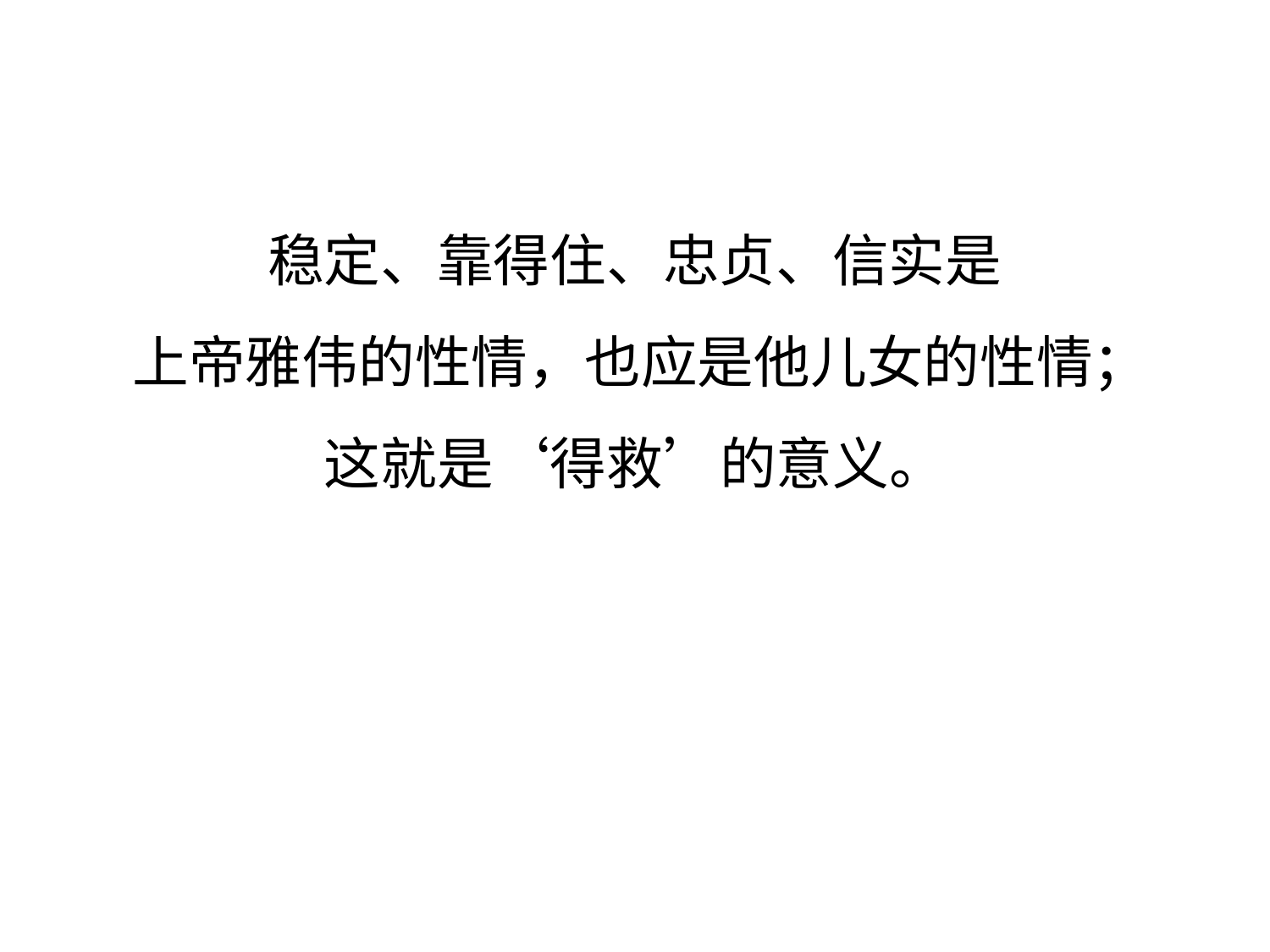

稳定、靠得住、忠贞、信实是
 上帝雅伟的性情，也应是他儿女的性情；
这就是‘得救’的意义。